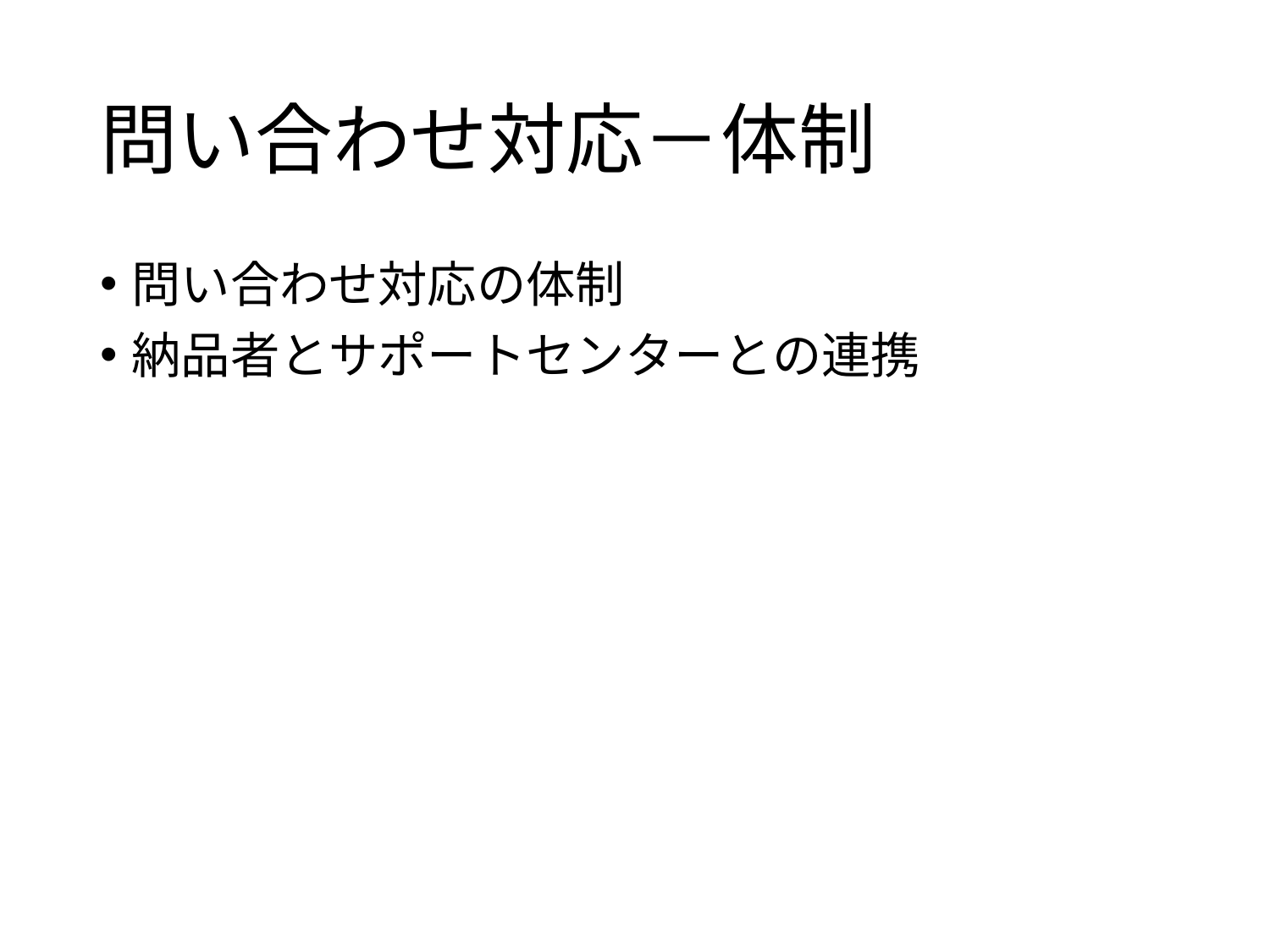

# 問い合わせ対応－体制
問い合わせ対応の体制
納品者とサポートセンターとの連携